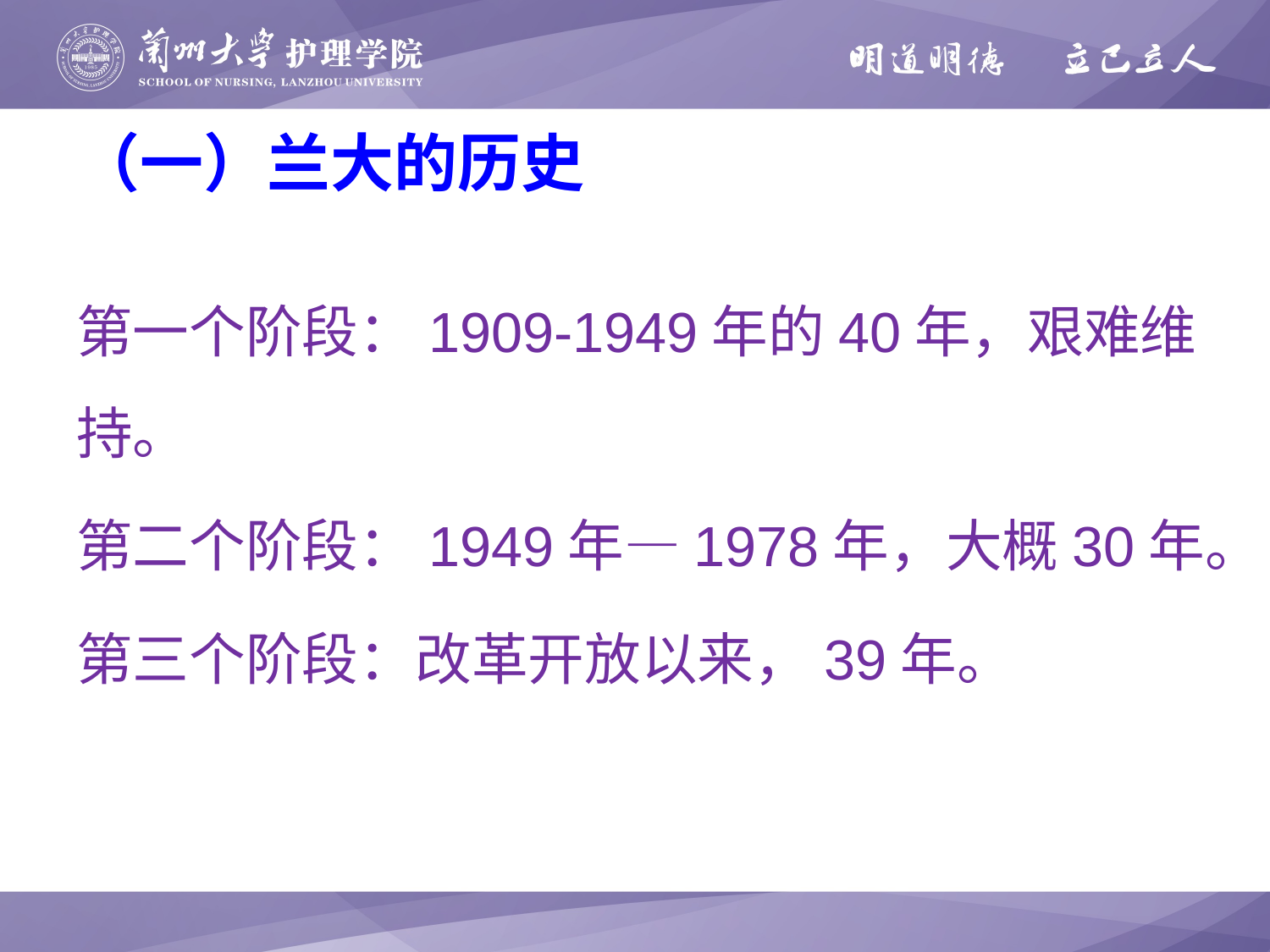

# （一）兰大的历史
第一个阶段：1909-1949年的40年，艰难维持。
第二个阶段：1949年—1978年，大概30年。
第三个阶段：改革开放以来，39年。